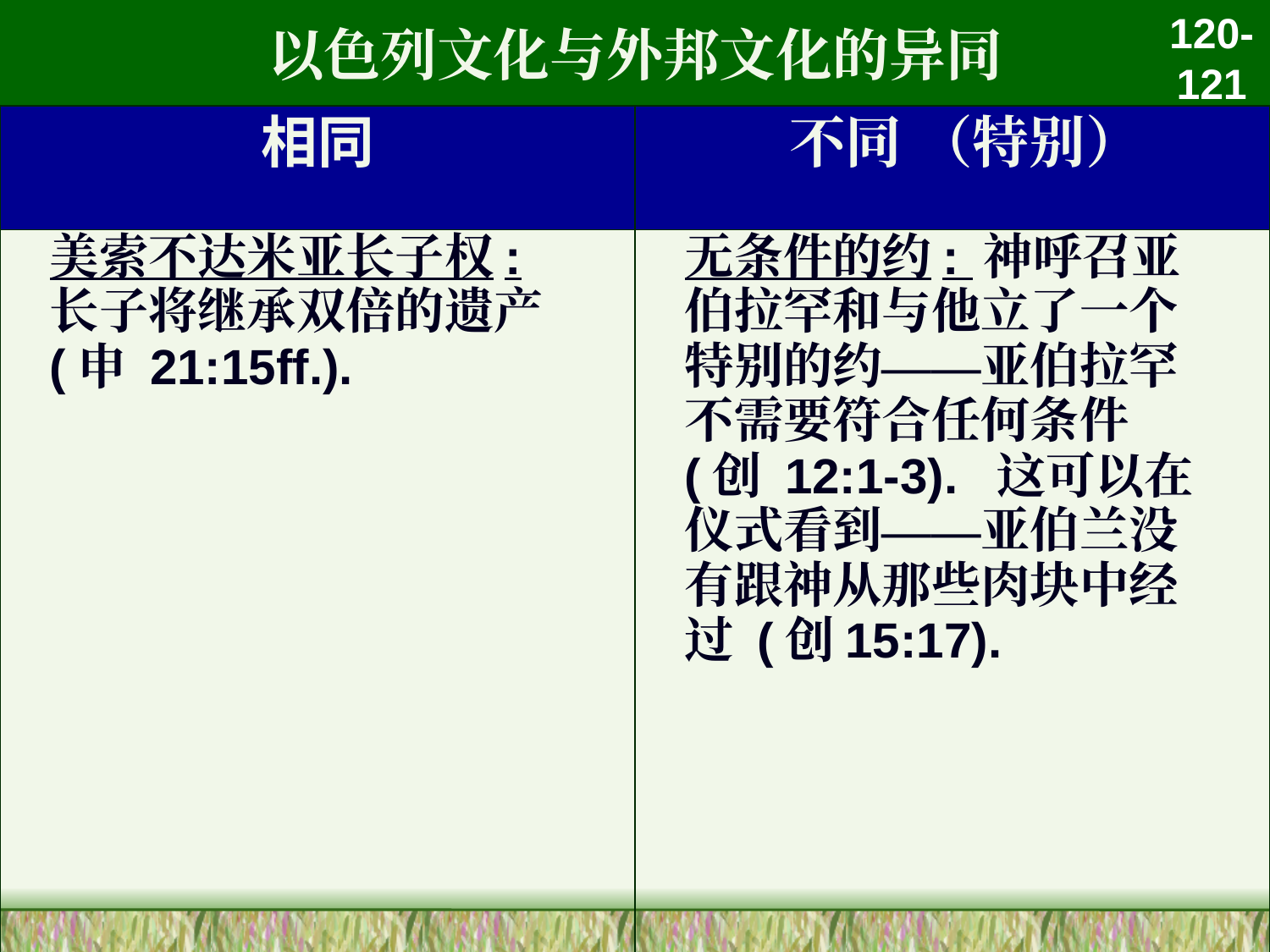

# 以色列文化与外邦文化的异同
120-121
| 相同 | 不同 （特别） |
| --- | --- |
| 美索不达米亚长子权: 长子将继承双倍的遗产 (申 21:15ff.). | 无条件的约: 神呼召亚伯拉罕和与他立了一个特别的约——亚伯拉罕不需要符合任何条件 (创 12:1-3). 这可以在 仪式看到——亚伯兰没有跟神从那些肉块中经过 (创15:17). |